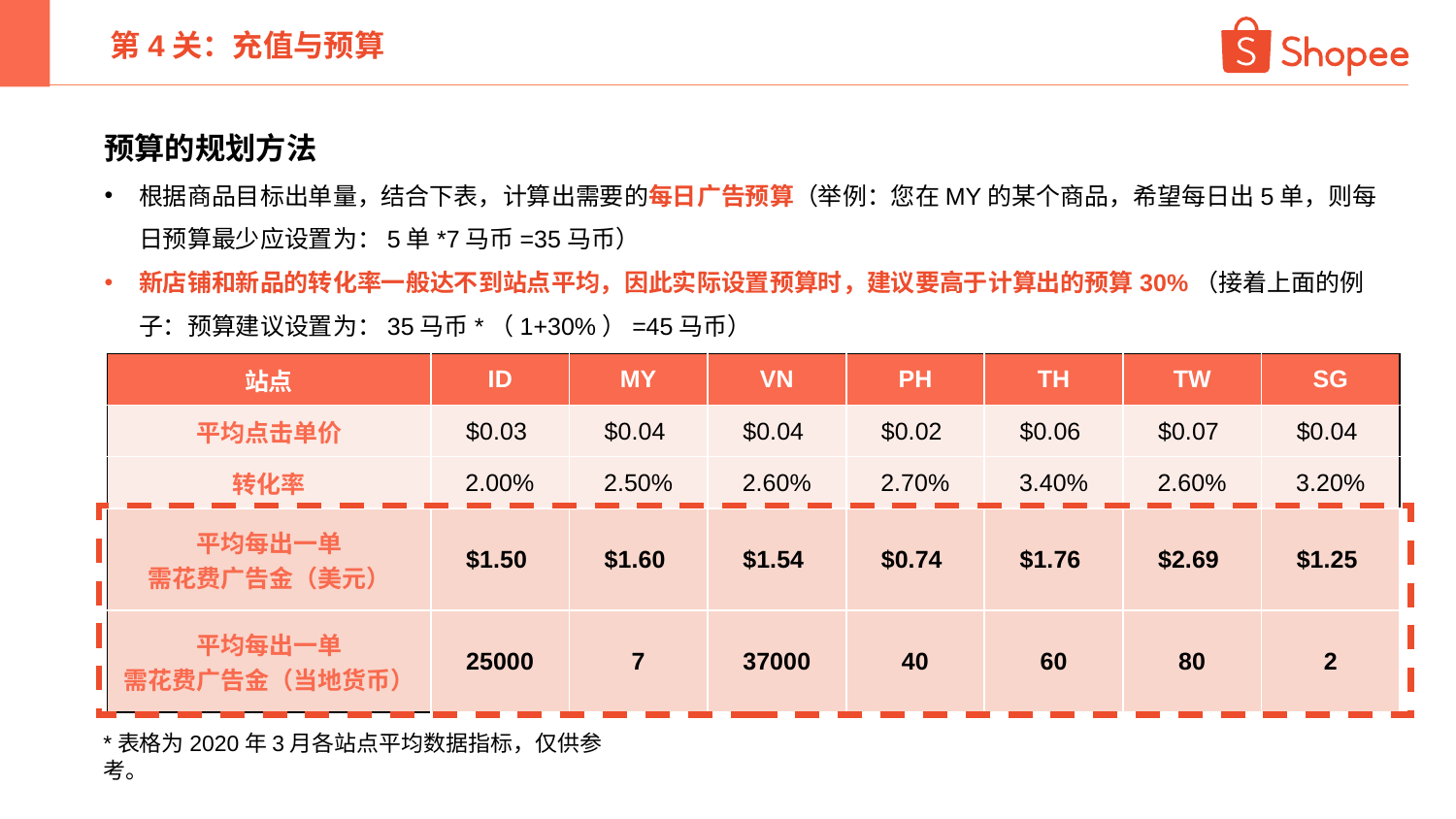

第4关：充值与预算
预算的规划方法
根据商品目标出单量，结合下表，计算出需要的每日广告预算（举例：您在MY的某个商品，希望每日出5单，则每日预算最少应设置为：5单*7马币=35马币）
新店铺和新品的转化率一般达不到站点平均，因此实际设置预算时，建议要高于计算出的预算30%（接着上面的例子：预算建议设置为：35马币*（1+30%）=45马币）
| 站点 | ID | MY | VN | PH | TH | TW | SG |
| --- | --- | --- | --- | --- | --- | --- | --- |
| 平均点击单价 | $0.03 | $0.04 | $0.04 | $0.02 | $0.06 | $0.07 | $0.04 |
| 转化率 | 2.00% | 2.50% | 2.60% | 2.70% | 3.40% | 2.60% | 3.20% |
| 平均每出一单 需花费广告金（美元） | $1.50 | $1.60 | $1.54 | $0.74 | $1.76 | $2.69 | $1.25 |
| 平均每出一单 需花费广告金（当地货币） | 25000 | 7 | 37000 | 40 | 60 | 80 | 2 |

*表格为2020年3月各站点平均数据指标，仅供参考。
27